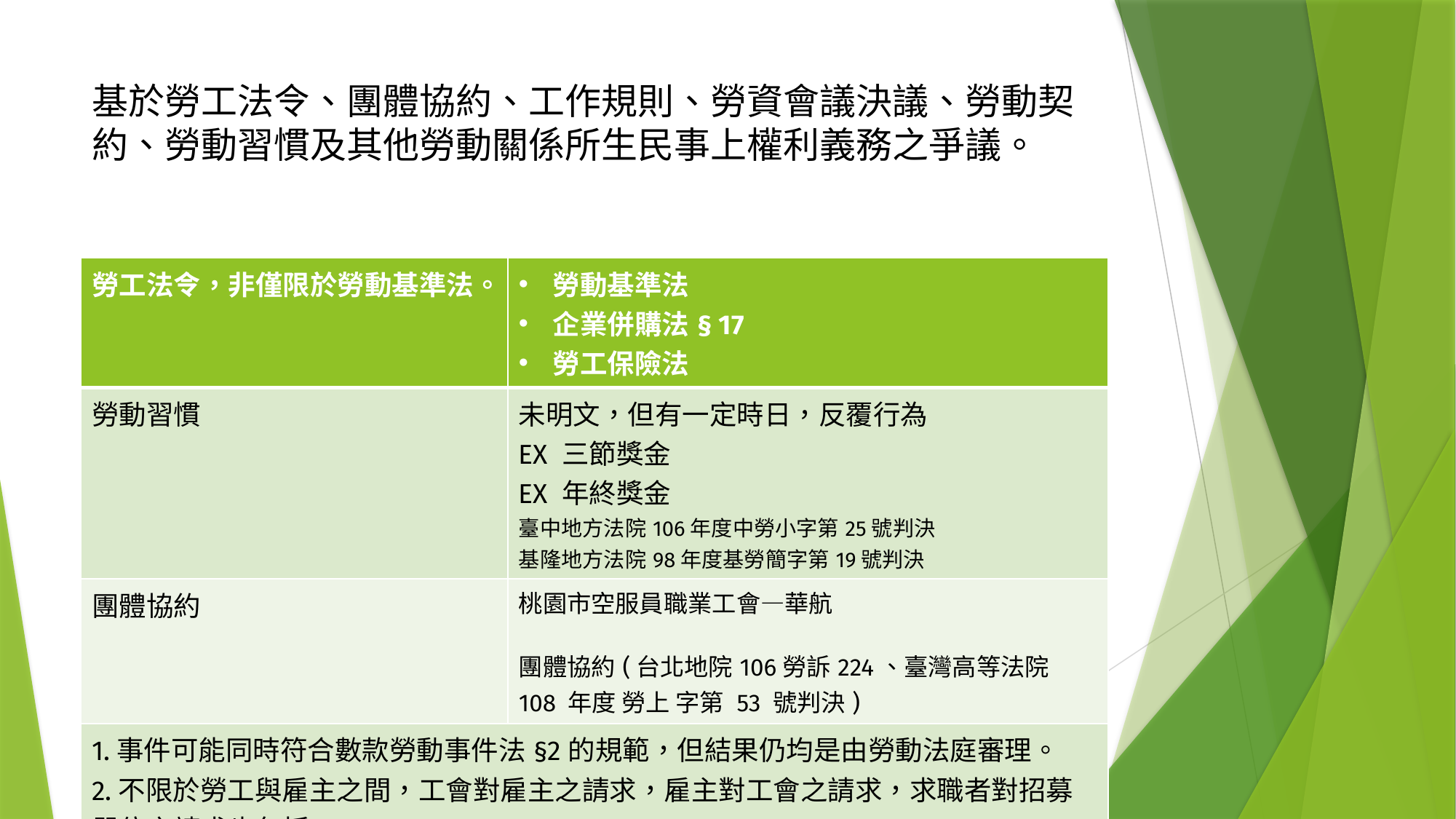

# 基於勞工法令、團體協約、工作規則、勞資會議決議、勞動契約、勞動習慣及其他勞動關係所生民事上權利義務之爭議。

| 勞工法令，非僅限於勞動基準法。 | 勞動基準法 企業併購法§ 17 勞工保險法 |
| --- | --- |
| 勞動習慣 | 未明文，但有一定時日，反覆行為 EX 三節獎金 EX 年終獎金 臺中地方法院106年度中勞小字第25號判決 基隆地方法院98年度基勞簡字第19號判決 |
| 團體協約 | 桃園市空服員職業工會—華航 團體協約(台北地院106勞訴224、臺灣高等法院 108 年度 勞上 字第 53 號判決) |
| 1.事件可能同時符合數款勞動事件法§2的規範，但結果仍均是由勞動法庭審理。 2.不限於勞工與雇主之間，工會對雇主之請求，雇主對工會之請求，求職者對招募單位之請求也包括。 |  |